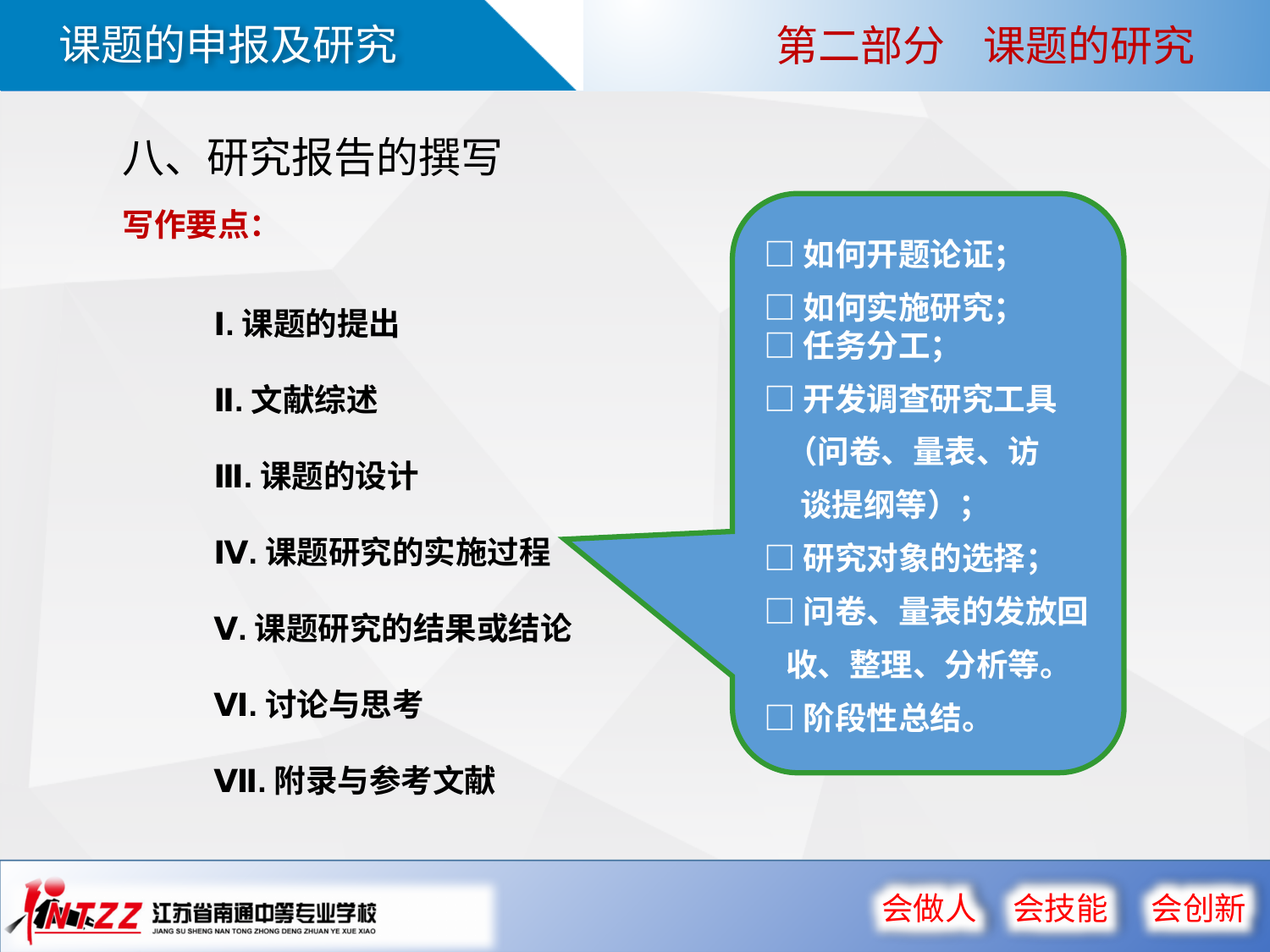

第二部分    课题的研究
八、研究报告的撰写
写作要点：
□如何开题论证；
□如何实施研究；
□任务分工；
□开发调查研究工具
  （问卷、量表、访
    谈提纲等）；
□研究对象的选择；
□问卷、量表的发放回
  收、整理、分析等。
□阶段性总结。
Ⅰ.课题的提出
Ⅱ.文献综述
Ⅲ.课题的设计
Ⅳ.课题研究的实施过程
Ⅴ.课题研究的结果或结论
Ⅵ.讨论与思考
Ⅶ.附录与参考文献